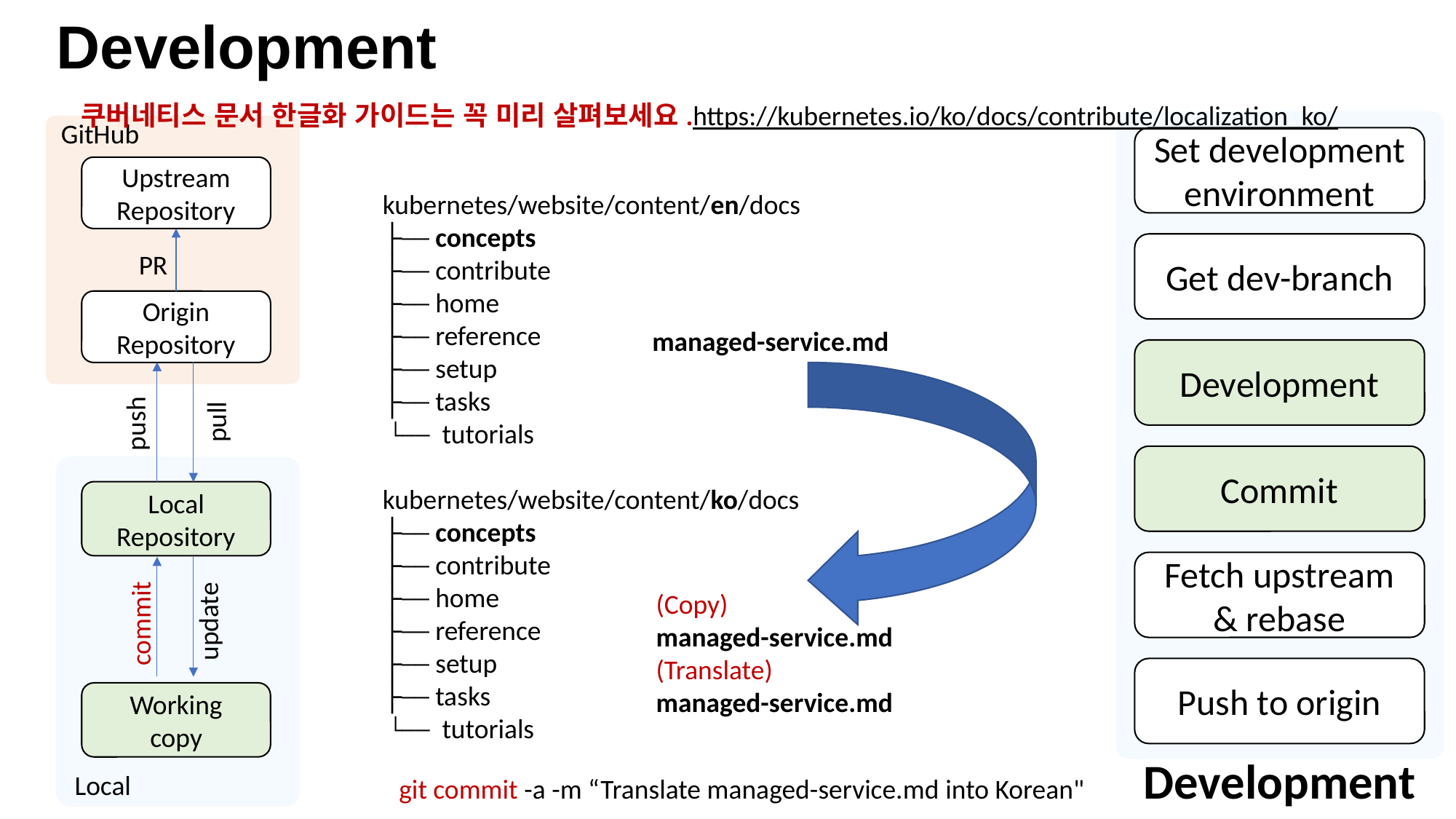

Development
쿠버네티스 문서 한글화 가이드는 꼭 미리 살펴보세요.
https://kubernetes.io/ko/docs/contribute/localization_ko/
GitHub

Set development environment
Upstream
Repository
kubernetes/website/content/en/docs
├── concepts
├── contribute
├── home
├── reference
├── setup
├── tasks
 └──  tutorials

kubernetes/website/content/ko/docs
├── concepts
├── contribute
├── home
├── reference
├── setup
├── tasks
 └──  tutorials

Get dev-branch
PR
Origin
Repository
managed-service.md
Development

pull
push
Commit

Local
Repository
Fetch upstream & rebase
(Copy)
managed-service.md
(Translate)
managed-service.md
update
commit
Push to origin
Working
copy
Development
Local
git commit -a -m “Translate managed-service.md into Korean"